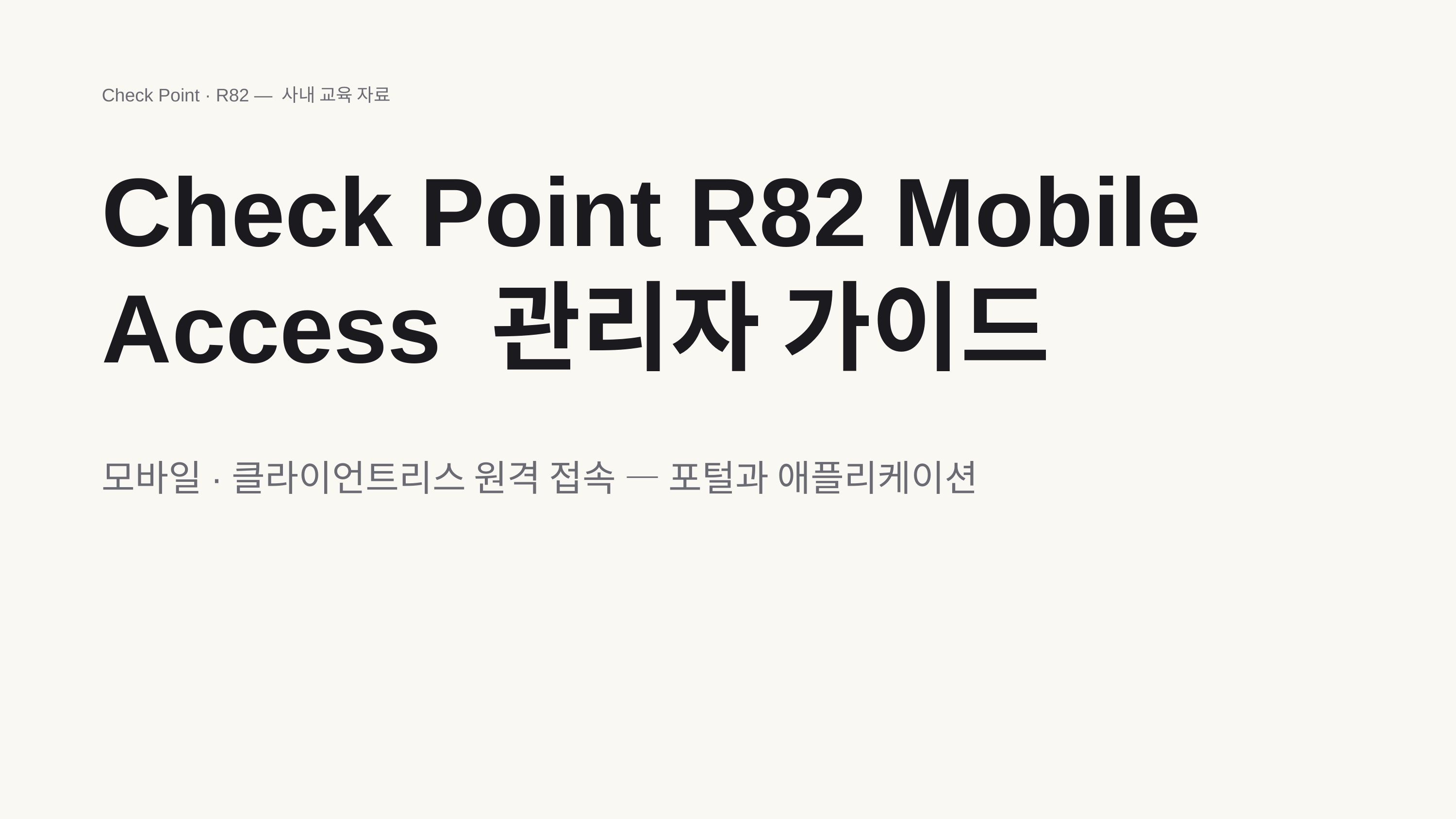

Check Point · R82 — 사내 교육 자료
Check Point R82 Mobile Access 관리자 가이드
모바일·클라이언트리스 원격 접속 — 포털과 애플리케이션